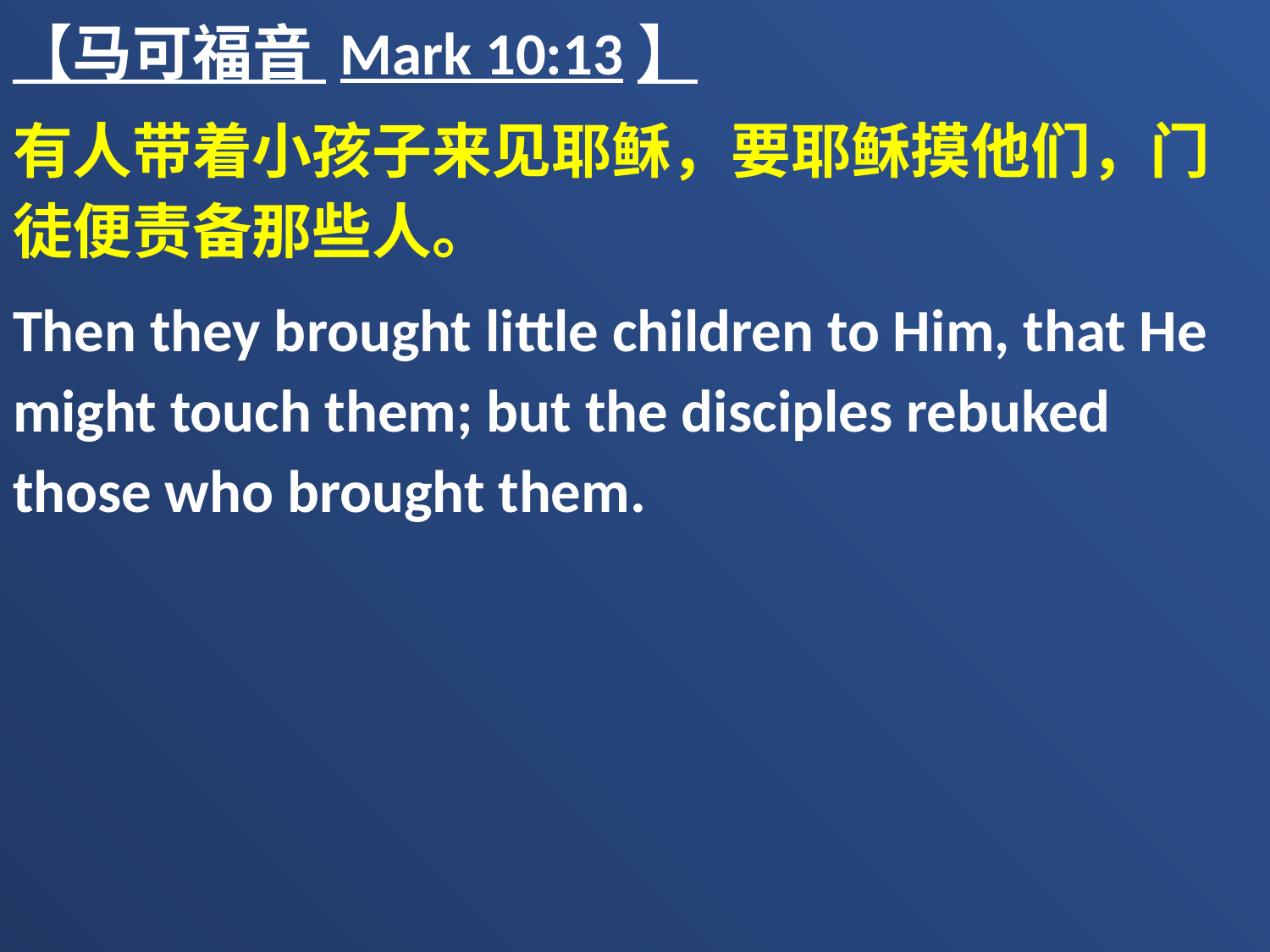

【马可福音 Mark 10:13】
有人带着小孩子来见耶稣，要耶稣摸他们，门徒便责备那些人。
Then they brought little children to Him, that He might touch them; but the disciples rebuked those who brought them.